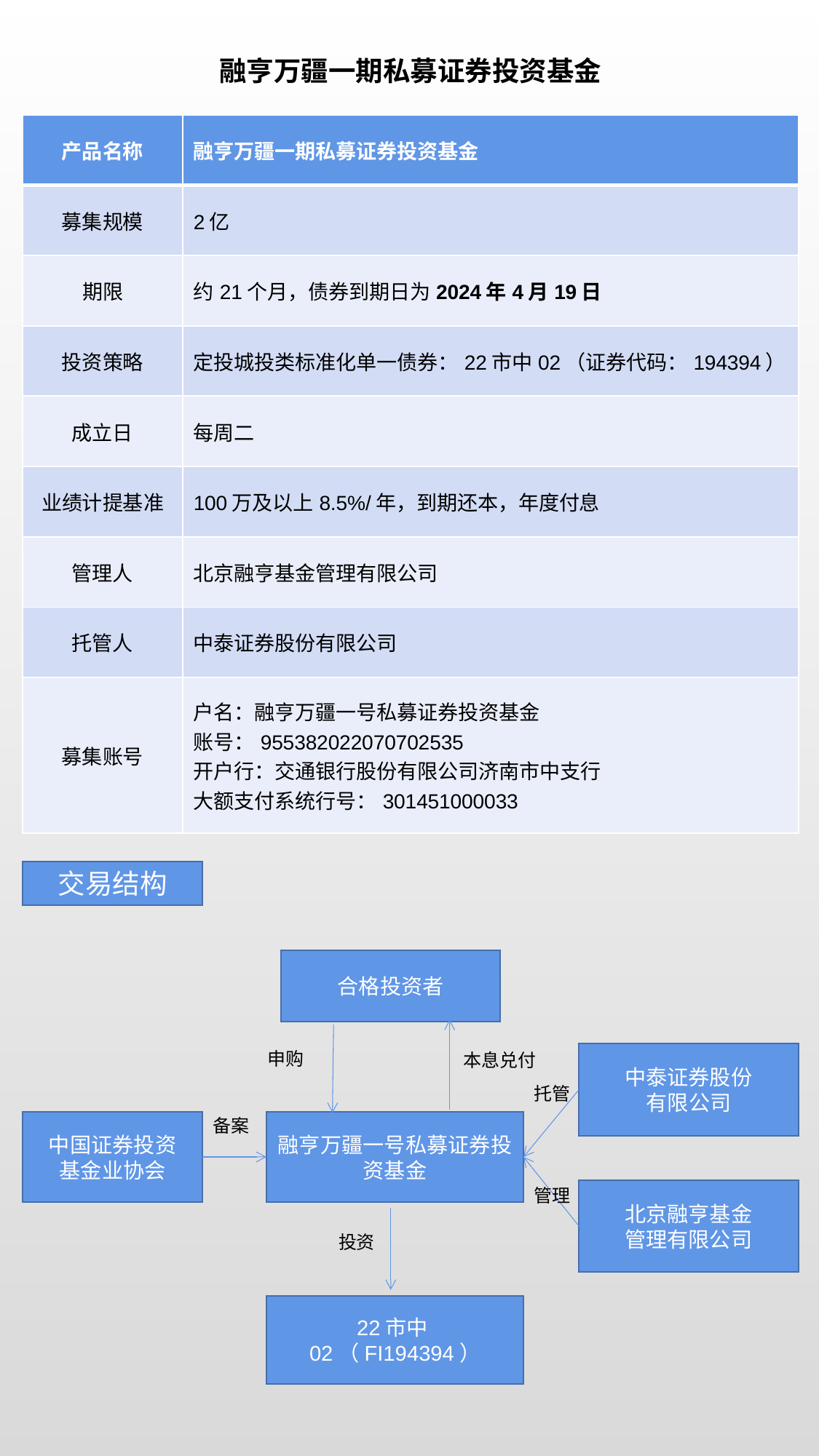

融亨万疆一期私募证券投资基金
| 产品名称 | 融亨万疆一期私募证券投资基金 |
| --- | --- |
| 募集规模 | 2亿 |
| 期限 | 约21个月，债券到期日为2024年4月19日 |
| 投资策略 | 定投城投类标准化单一债券：22市中02（证券代码：194394） |
| 成立日 | 每周二 |
| 业绩计提基准 | 100万及以上8.5%/年，到期还本，年度付息 |
| 管理人 | 北京融亨基金管理有限公司 |
| 托管人 | 中泰证券股份有限公司 |
| 募集账号 | 户名：融亨万疆一号私募证券投资基金 账号：955382022070702535 开户行：交通银行股份有限公司济南市中支行 大额支付系统行号：301451000033 |
交易结构
合格投资者
申购
本息兑付
中泰证券股份
有限公司
托管
备案
中国证券投资
基金业协会
融亨万疆一号私募证券投资基金
管理
北京融亨基金
管理有限公司
投资
22市中02（FI194394）